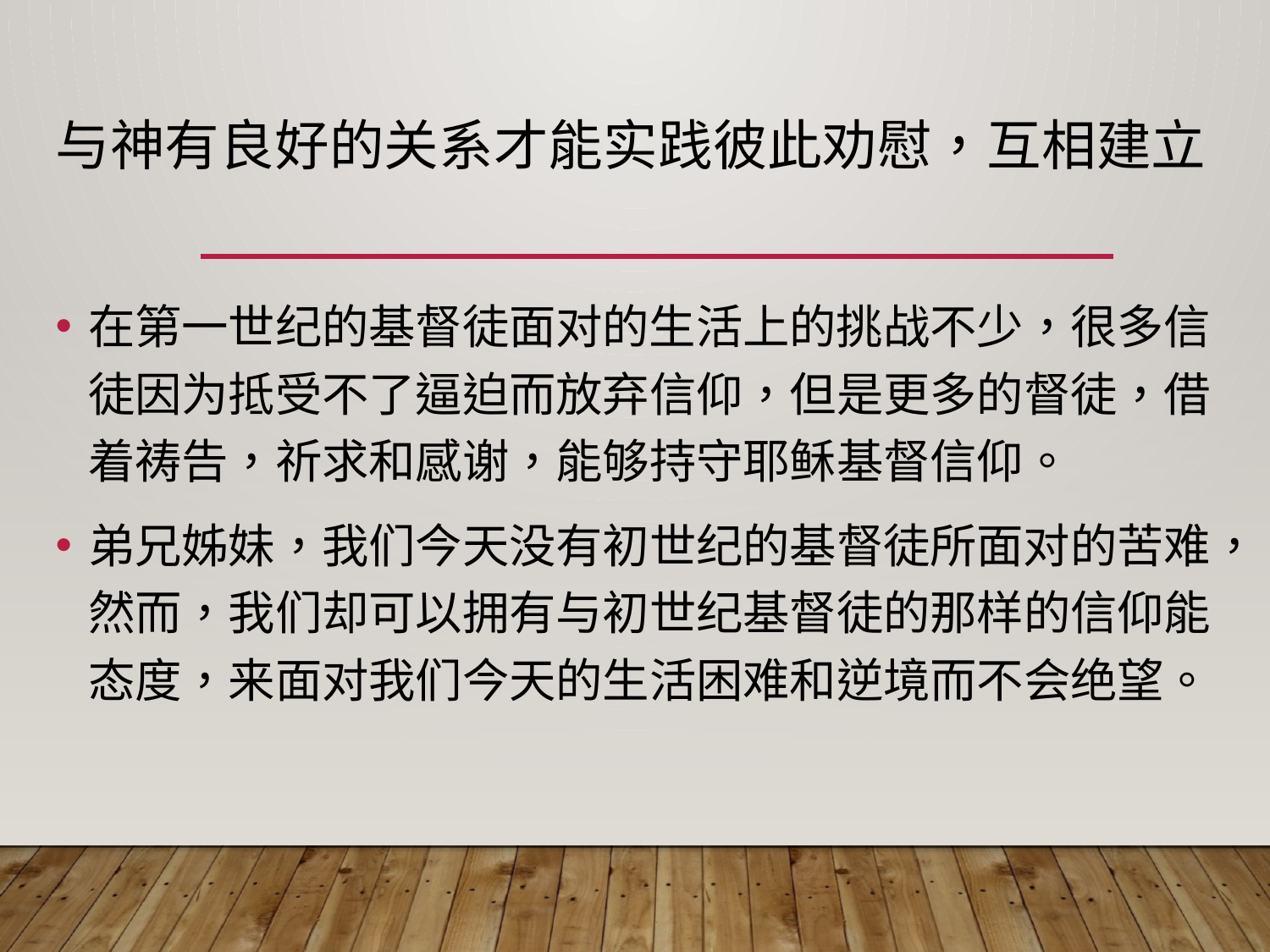

# 与神有良好的关系才能实践彼此劝慰，互相建立
在第一世纪的基督徒面对的生活上的挑战不少，很多信徒因为抵受不了逼迫而放弃信仰，但是更多的督徒，借着祷告，祈求和感谢，能够持守耶稣基督信仰。
弟兄姊妹，我们今天没有初世纪的基督徒所面对的苦难，然而，我们却可以拥有与初世纪基督徒的那样的信仰能态度，来面对我们今天的生活困难和逆境而不会绝望。